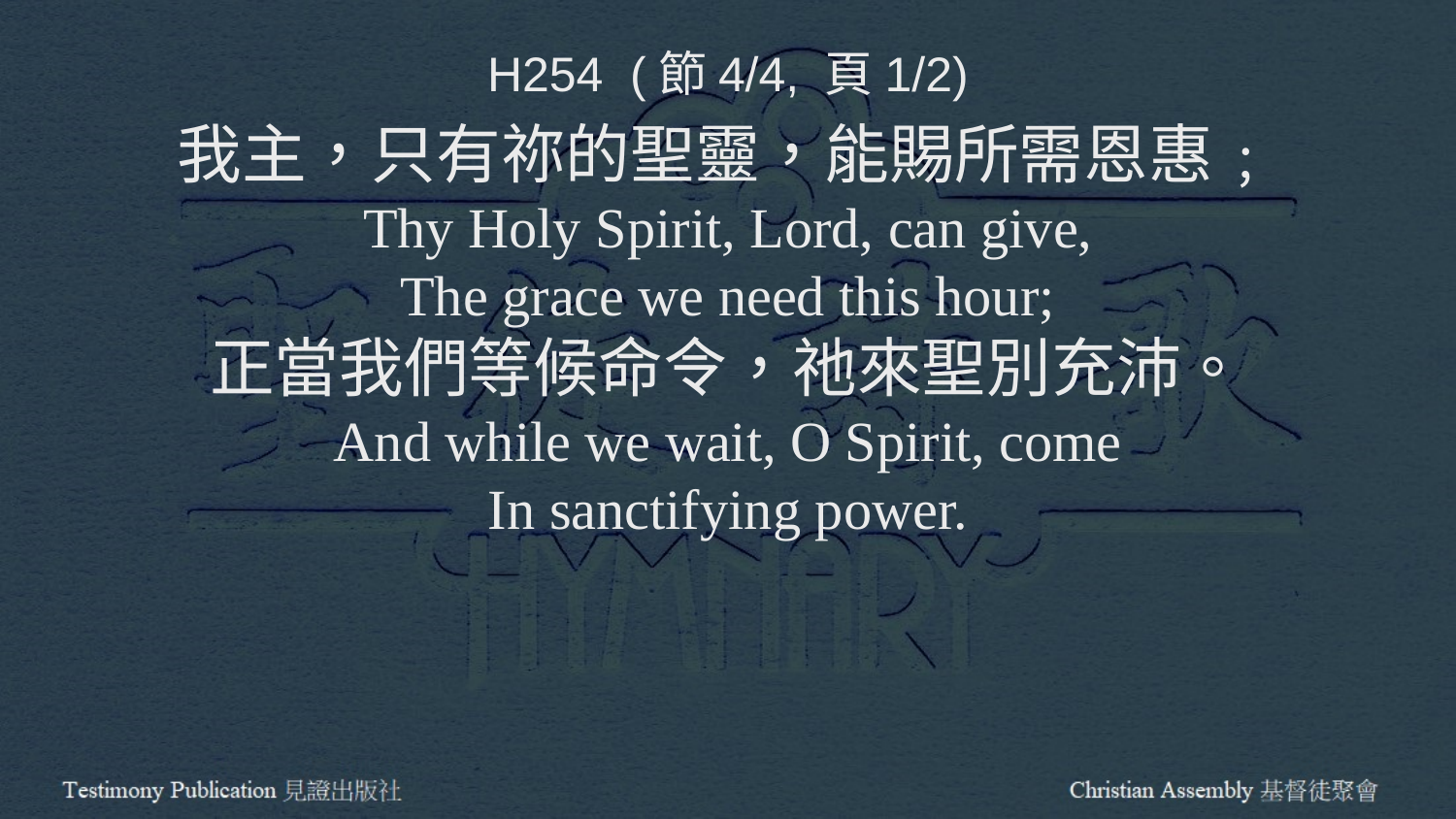

H254  (節4/4, 頁1/2)
我主，只有祢的聖靈，能賜所需恩惠﹔
Thy Holy Spirit, Lord, can give,
The grace we need this hour;
正當我們等候命令，祂來聖別充沛。
And while we wait, O Spirit, come
In sanctifying power.